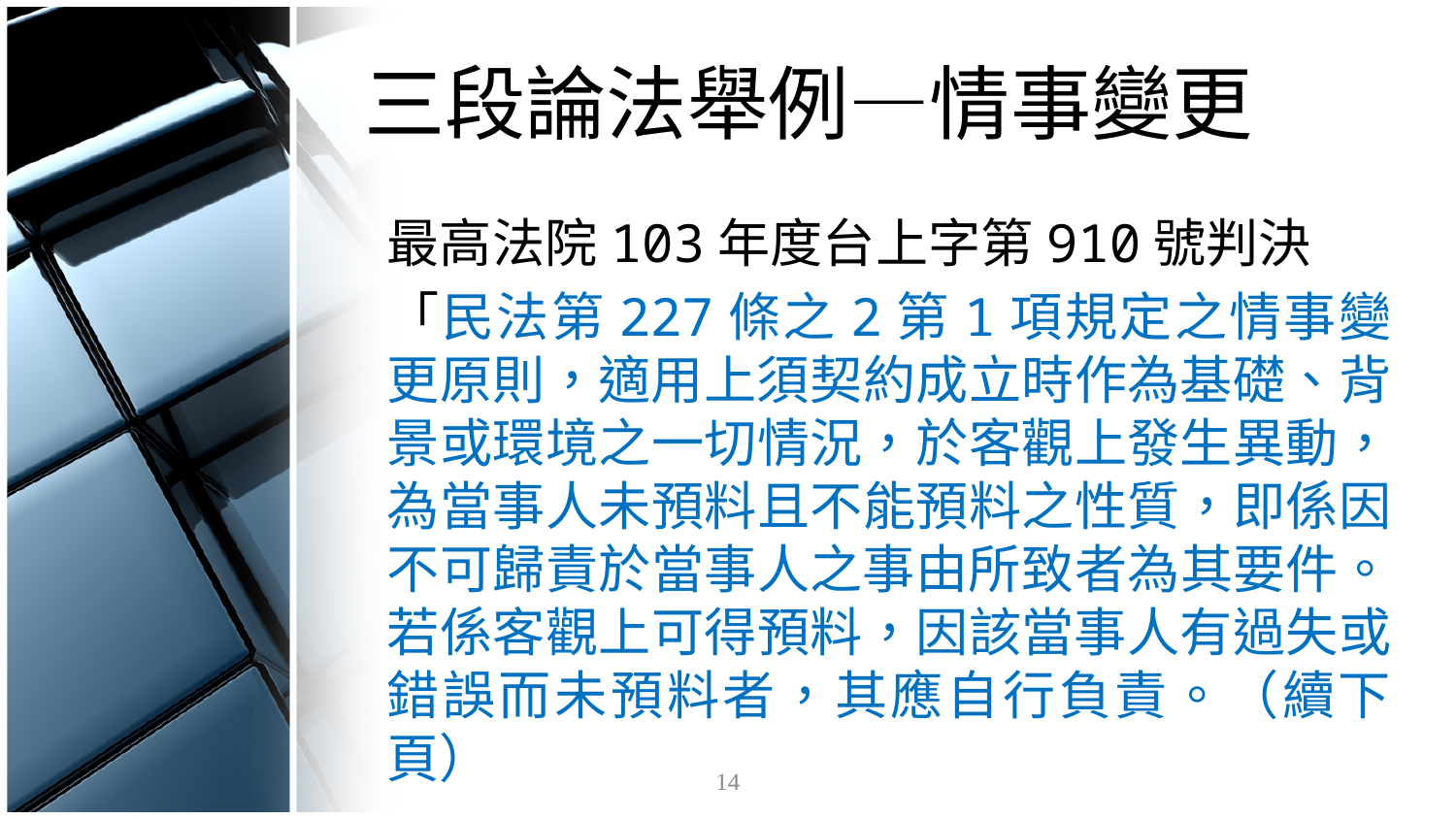

# 三段論法舉例—情事變更
最高法院103年度台上字第910號判決
「民法第227條之2第1項規定之情事變更原則，適用上須契約成立時作為基礎、背景或環境之一切情況，於客觀上發生異動，為當事人未預料且不能預料之性質，即係因不可歸責於當事人之事由所致者為其要件。若係客觀上可得預料，因該當事人有過失或錯誤而未預料者，其應自行負責。（續下頁）
14